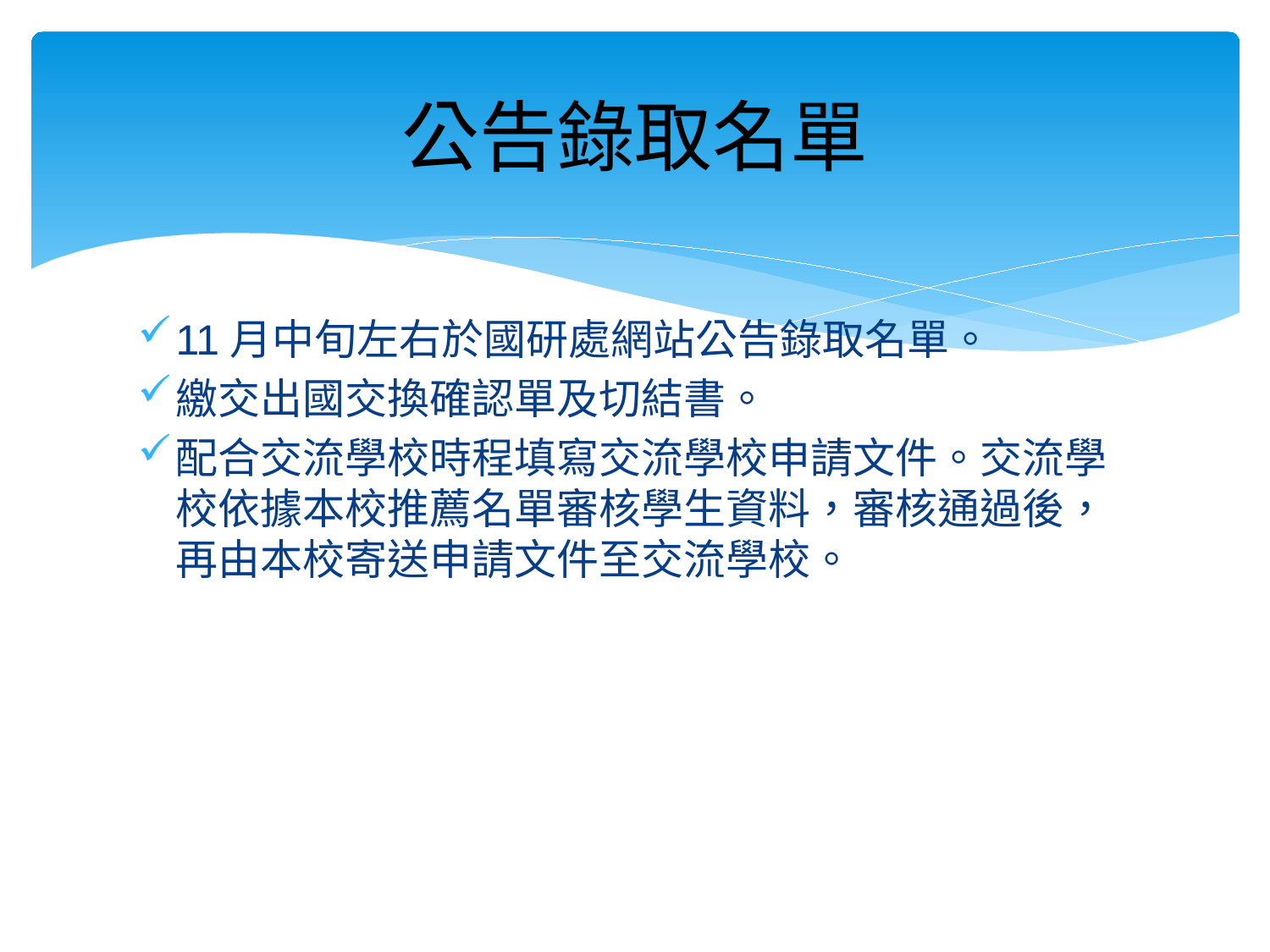

# 公告錄取名單
11月中旬左右於國研處網站公告錄取名單。
繳交出國交換確認單及切結書。
配合交流學校時程填寫交流學校申請文件。交流學校依據本校推薦名單審核學生資料，審核通過後，再由本校寄送申請文件至交流學校。